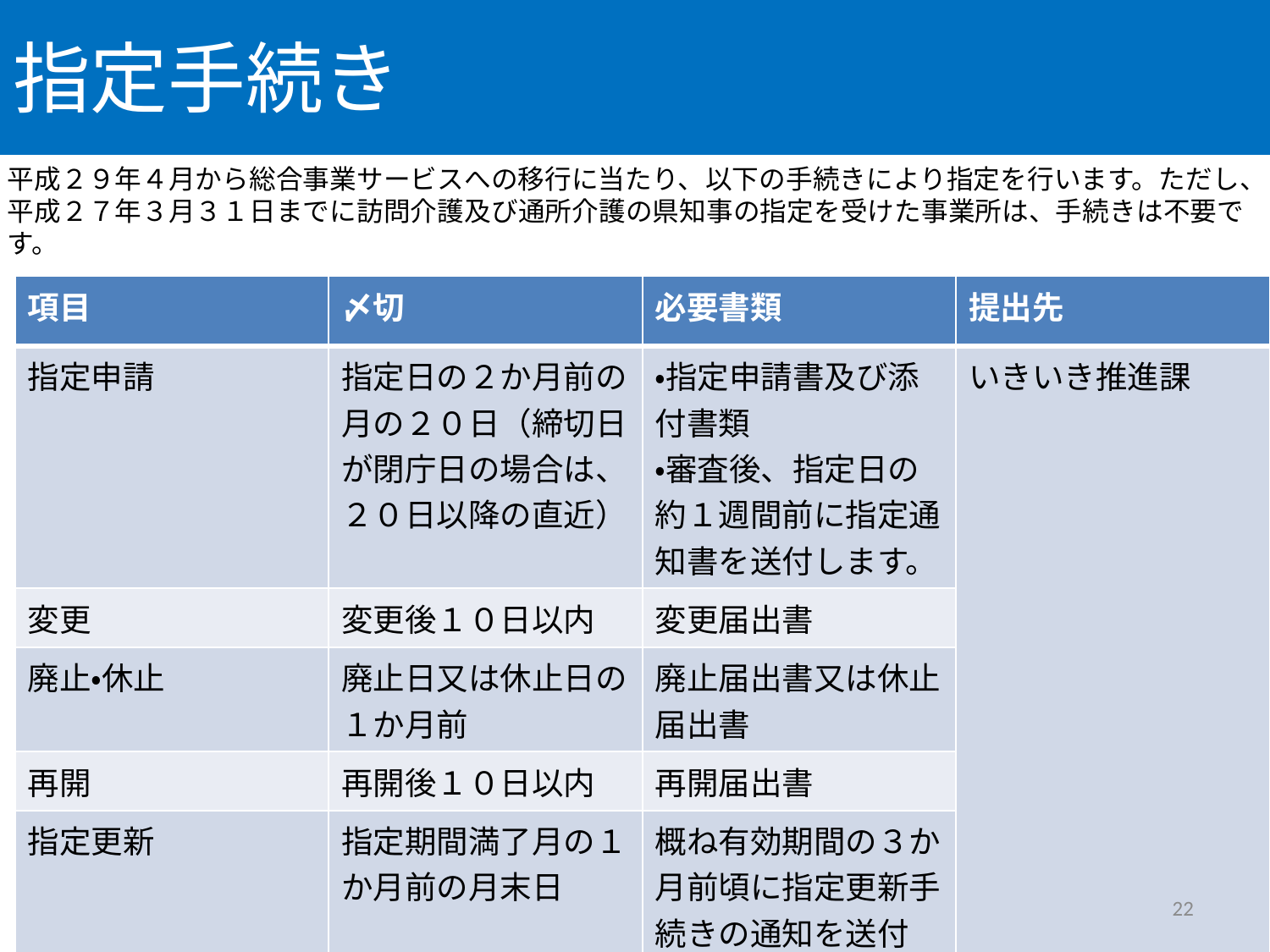

# 指定手続き
平成２９年４月から総合事業サービスへの移行に当たり、以下の手続きにより指定を行います。ただし、平成２７年３月３１日までに訪問介護及び通所介護の県知事の指定を受けた事業所は、手続きは不要です。
| 項目 | 〆切 | 必要書類 | 提出先 |
| --- | --- | --- | --- |
| 指定申請 | 指定日の２か月前の月の２０日（締切日が閉庁日の場合は、２０日以降の直近） | ・指定申請書及び添付書類 ・審査後、指定日の約１週間前に指定通知書を送付します。 | いきいき推進課 |
| 変更 | 変更後１０日以内 | 変更届出書 |  |
| 廃止・休止 | 廃止日又は休止日の１か月前 | 廃止届出書又は休止届出書 |  |
| 再開 | 再開後１０日以内 | 再開届出書 |  |
| 指定更新 | 指定期間満了月の１か月前の月末日 | 概ね有効期間の３か月前頃に指定更新手続きの通知を送付 |  |
22